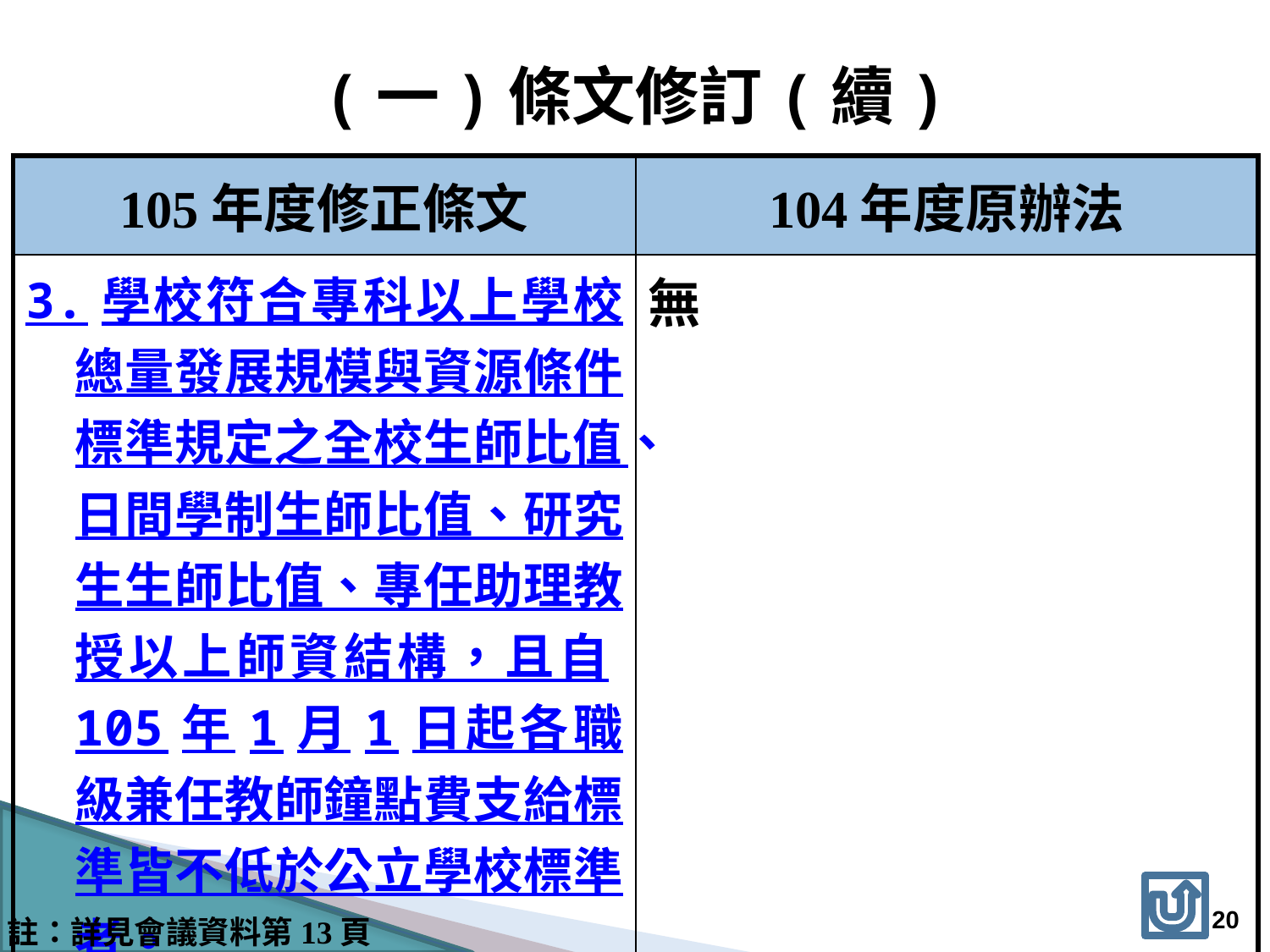

(一)條文修訂(續)
| 105年度修正條文 | 104年度原辦法 |
| --- | --- |
| 3.學校符合專科以上學校總量發展規模與資源條件標準規定之全校生師比值、日間學制生師比值、研究生生師比值、專任助理教授以上師資結構，且自105年1月1日起各職級兼任教師鐘點費支給標準皆不低於公立學校標準者。 | 無 |

20
註：詳見會議資料第13頁